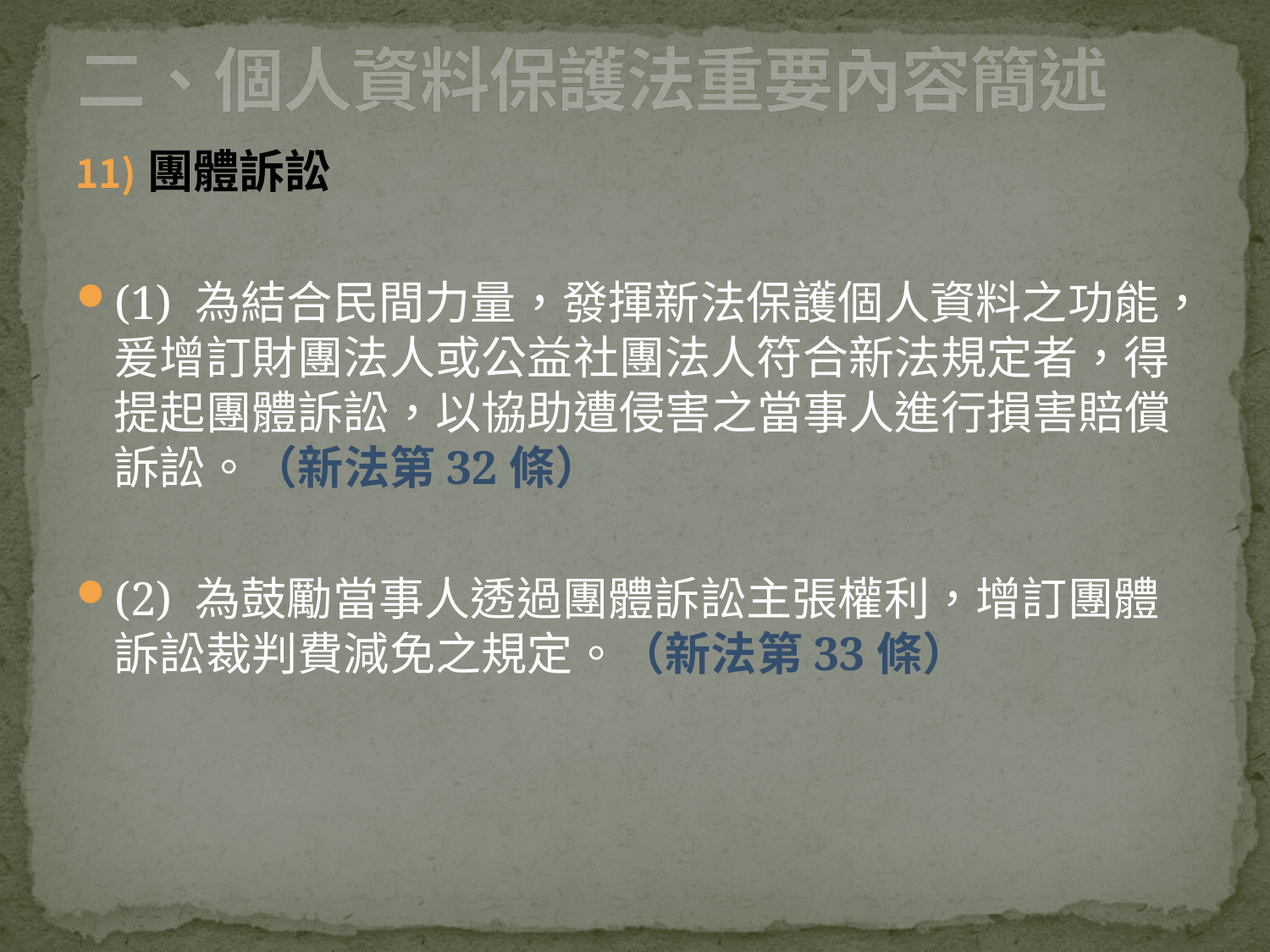

# 二、個人資料保護法重要內容簡述
團體訴訟

(1) 為結合民間力量，發揮新法保護個人資料之功能，爰增訂財團法人或公益社團法人符合新法規定者，得提起團體訴訟，以協助遭侵害之當事人進行損害賠償訴訟。（新法第32條）

(2) 為鼓勵當事人透過團體訴訟主張權利，增訂團體訴訟裁判費減免之規定。（新法第33條）